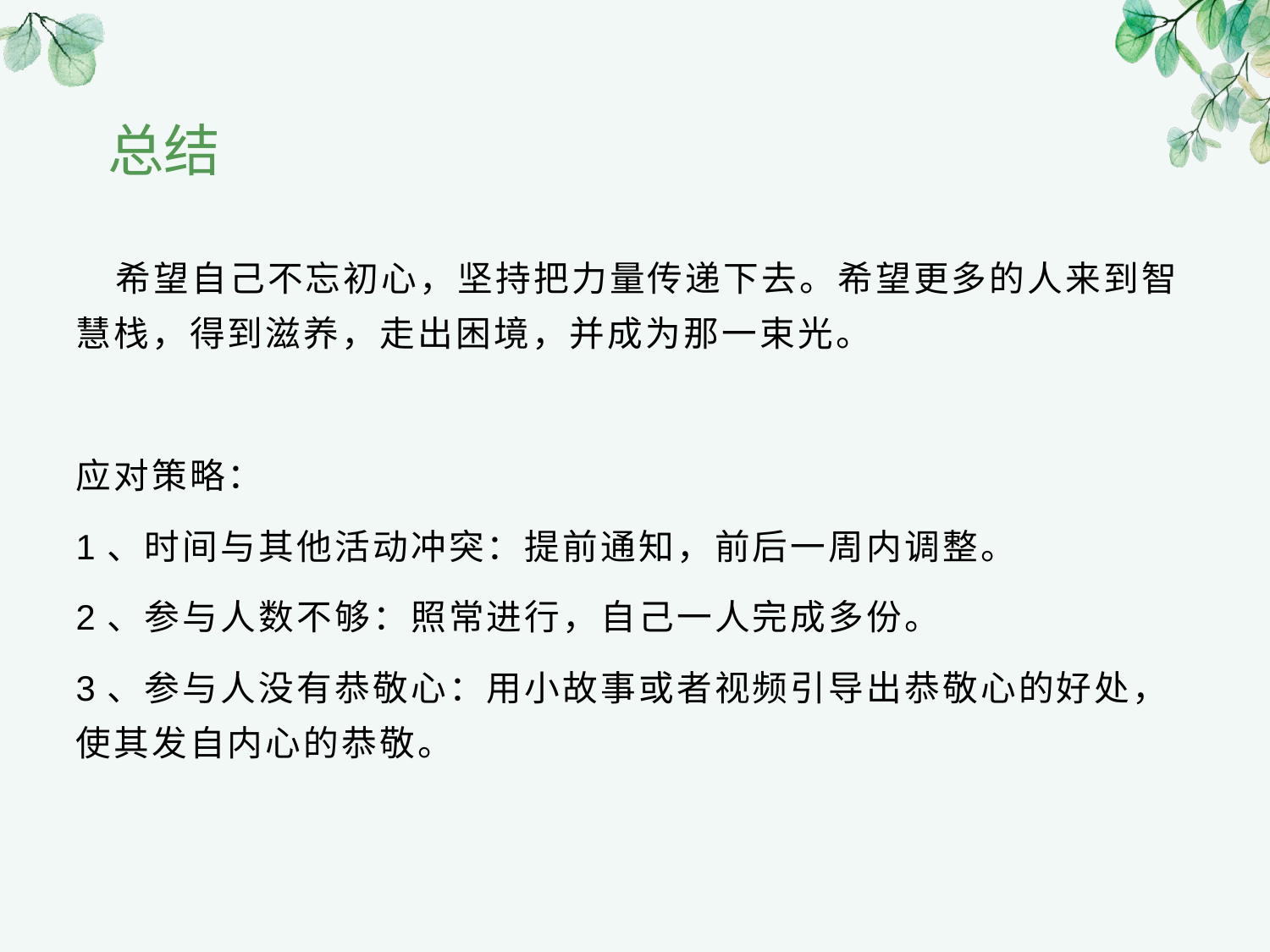

总结
   希望自己不忘初心，坚持把力量传递下去。希望更多的人来到智慧栈，得到滋养，走出困境，并成为那一束光。

应对策略：
1、时间与其他活动冲突：提前通知，前后一周内调整。
2、参与人数不够：照常进行，自己一人完成多份。
3、参与人没有恭敬心：用小故事或者视频引导出恭敬心的好处，使其发自内心的恭敬。